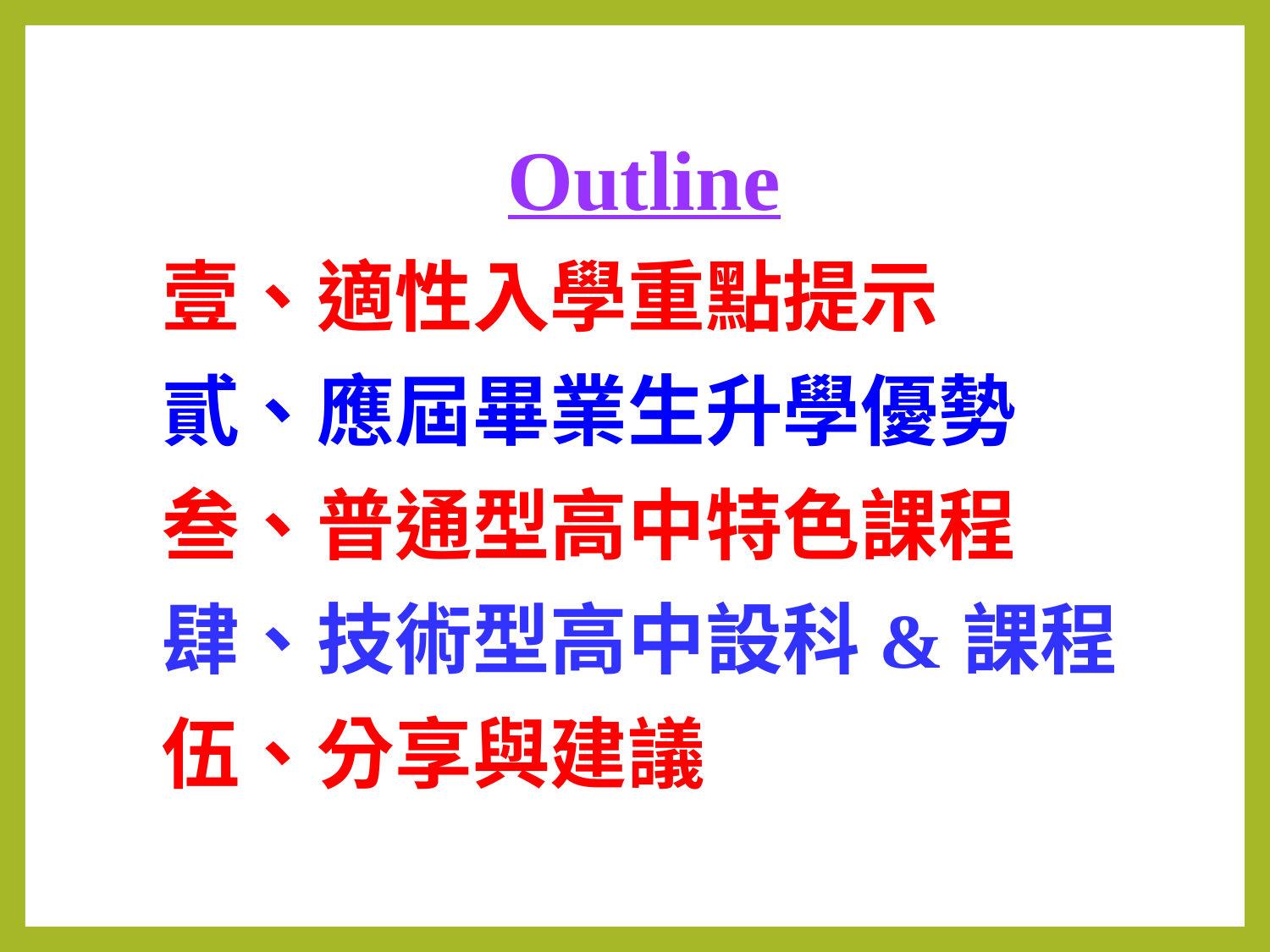

Outline
壹、適性入學重點提示
貳、應屆畢業生升學優勢
叁、普通型高中特色課程
肆、技術型高中設科&課程
伍、分享與建議